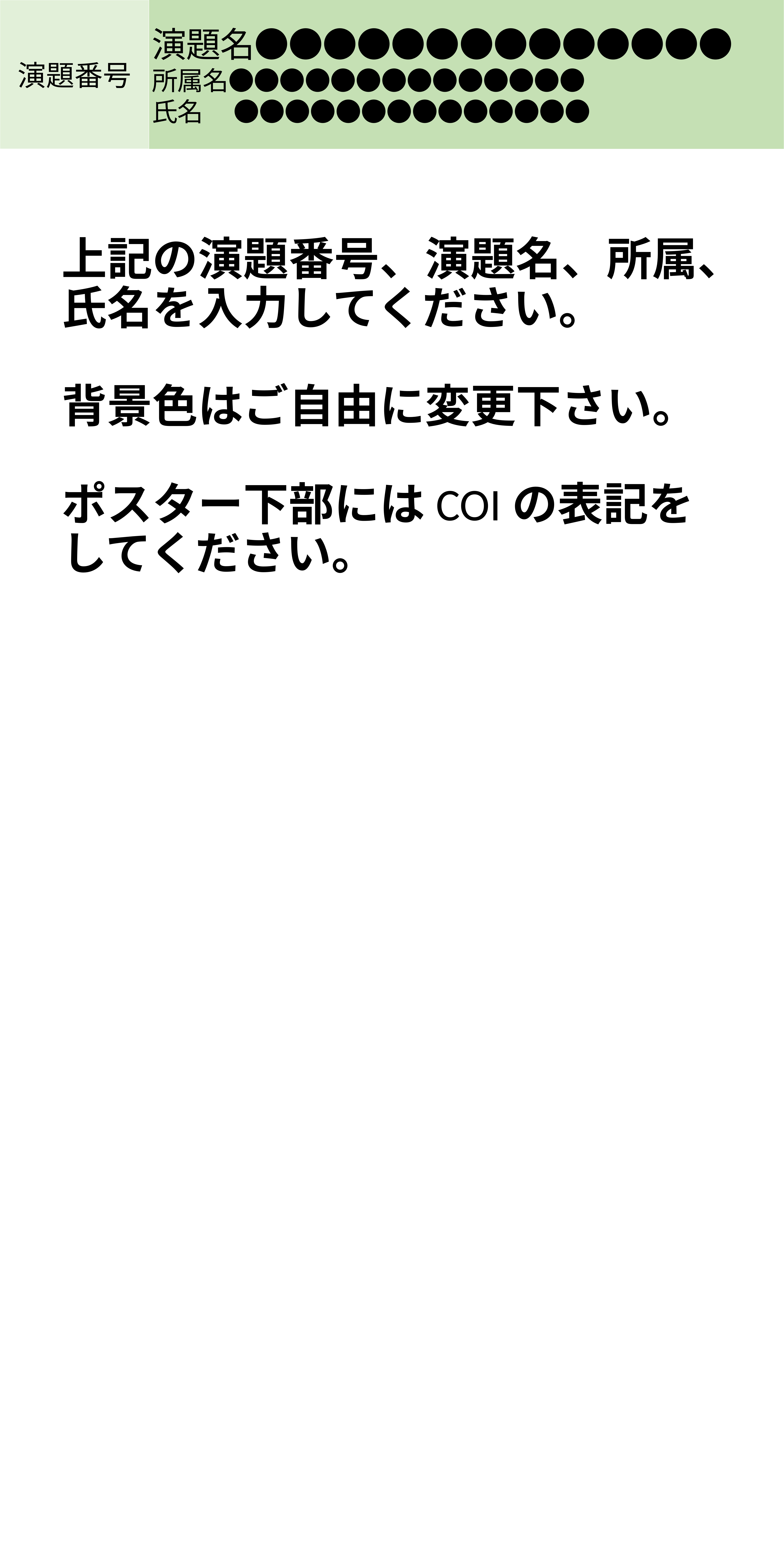

演題番号
演題名●●●●●●●●●●●●●●
所属名●●●●●●●●●●●●●●
氏名　 ●●●●●●●●●●●●●●
# 上記の演題番号、演題名、所属、氏名を入力してください。 背景色はご自由に変更下さい。 ポスター下部にはCOIの表記をしてください。